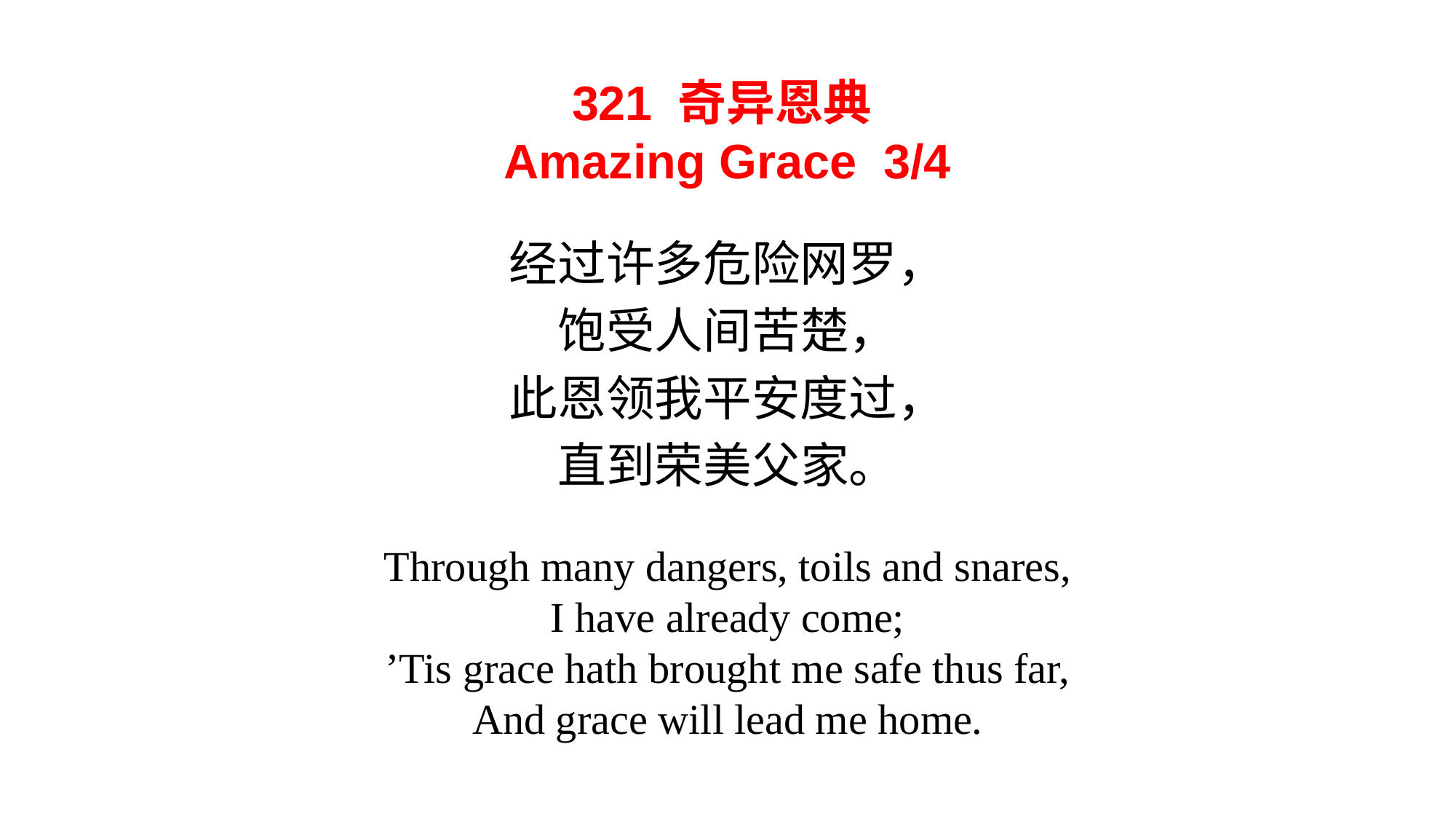

321 奇异恩典
Amazing Grace  3/4
经过许多危险网罗，
饱受人间苦楚，
此恩领我平安度过，
直到荣美父家。

Through many dangers, toils and snares,
I have already come;
’Tis grace hath brought me safe thus far,
And grace will lead me home.